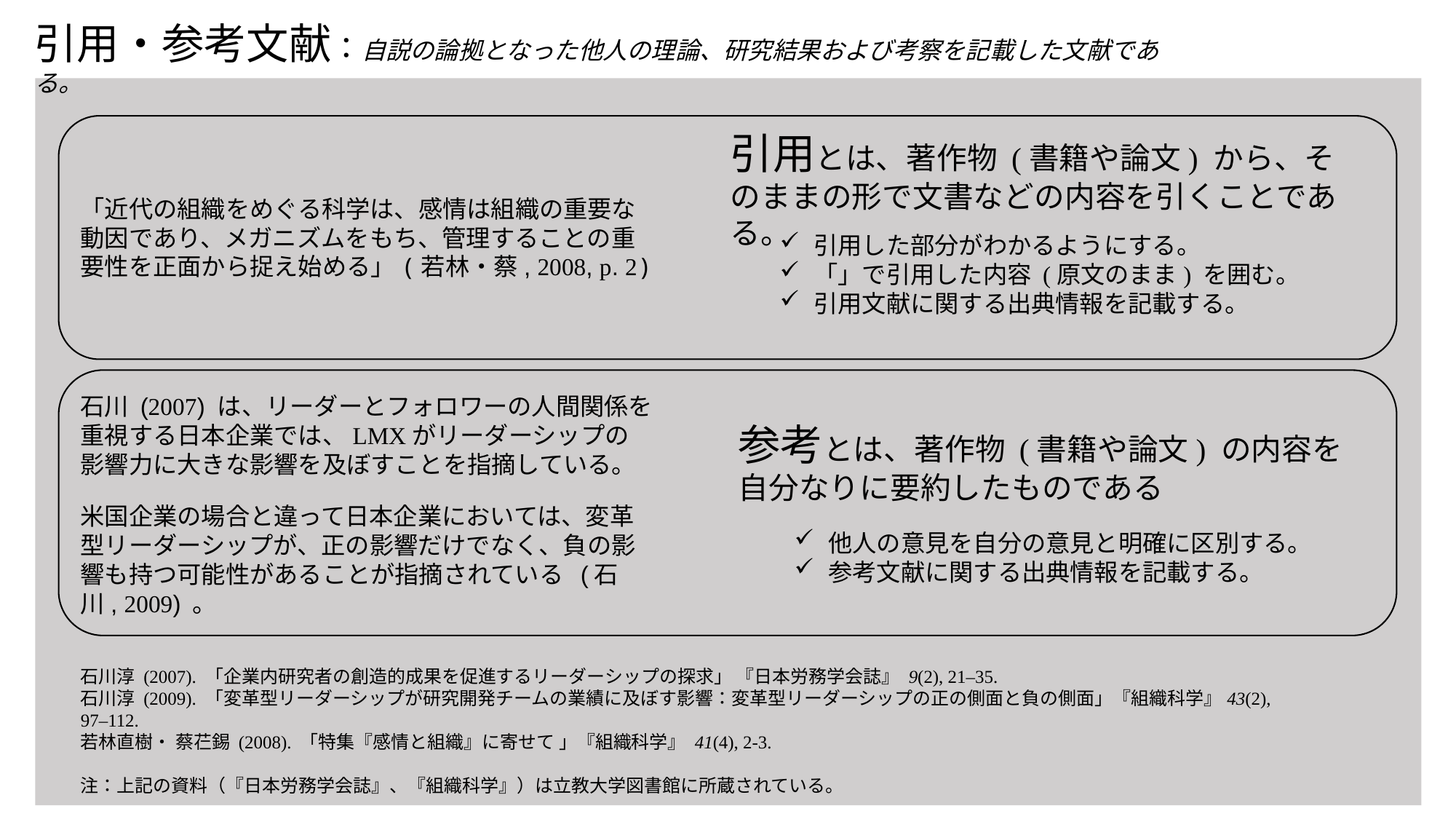

引用・参考文献：自説の論拠となった他人の理論、研究結果および考察を記載した文献である。

引用とは、著作物 (書籍や論文) から、そのままの形で文書などの内容を引くことである。
「近代の組織をめぐる科学は、感情は組織の重要な動因であり、メガニズムをもち、管理することの重要性を正面から捉え始める」(若林・蔡, 2008, p. 2)
引用した部分がわかるようにする。
「」で引用した内容 (原文のまま) を囲む。
引用文献に関する出典情報を記載する。

石川 (2007) は、リーダーとフォロワーの人間関係を重視する日本企業では、LMXがリーダーシップの影響力に大きな影響を及ぼすことを指摘している。
参考とは、著作物 (書籍や論文) の内容を自分なりに要約したものである
米国企業の場合と違って日本企業においては、変革型リーダーシップが、正の影響だけでなく、負の影響も持つ可能性があることが指摘されている  (石川, 2009) 。
他人の意見を自分の意見と明確に区別する。
参考文献に関する出典情報を記載する。
石川淳 (2007). 「企業内研究者の創造的成果を促進するリーダーシップの探求」 『日本労務学会誌』 9(2), 21–35.
石川淳 (2009). 「変革型リーダーシップが研究開発チームの業績に及ぼす影響：変革型リーダーシップの正の側面と負の側面」『組織科学』43(2), 97–112.
若林直樹・ 蔡芢錫 (2008). 「特集『感情と組織』に寄せて 」『組織科学』 41(4), 2-3.

注：上記の資料（『日本労務学会誌』、『組織科学』）は立教大学図書館に所蔵されている。